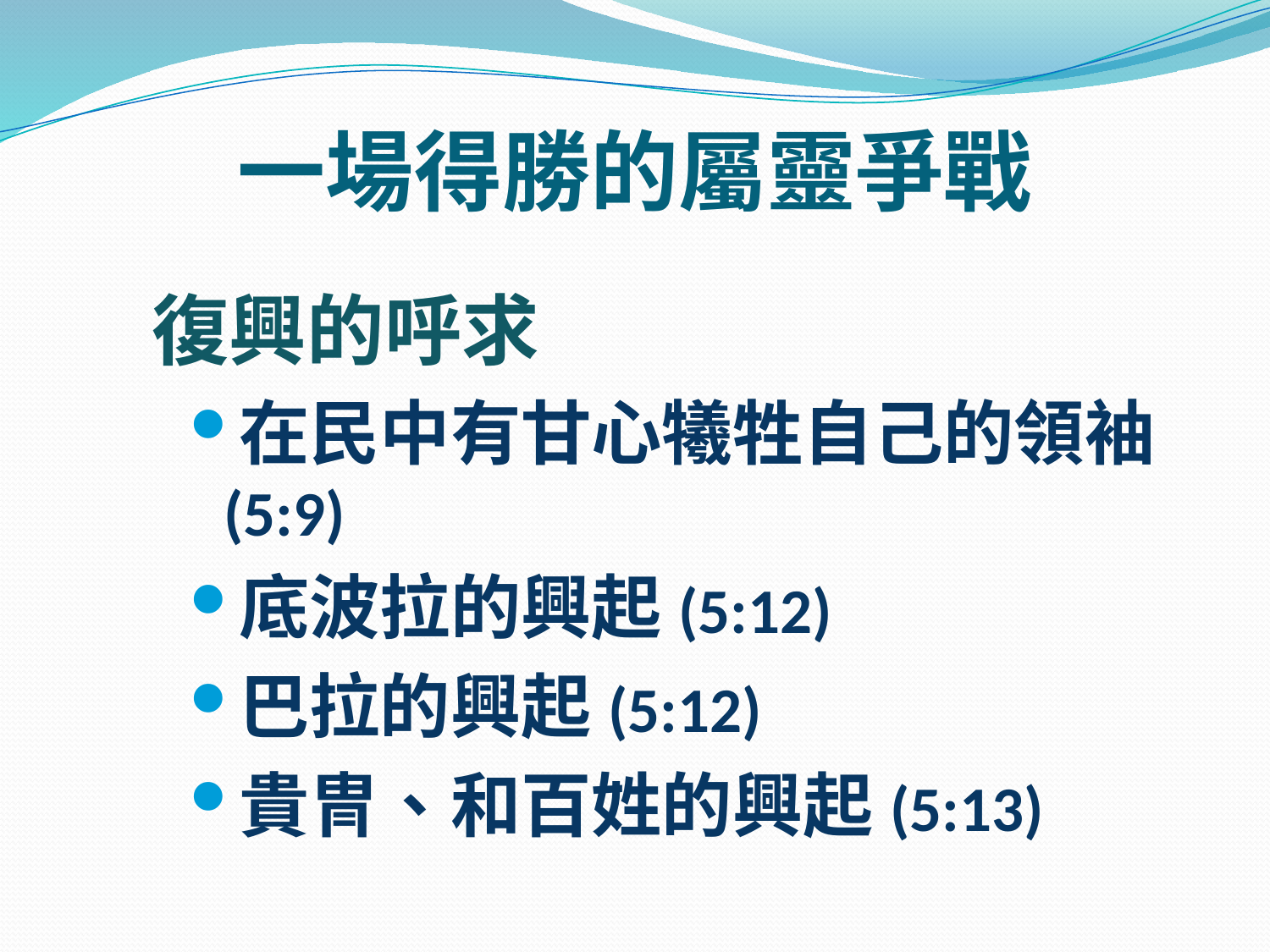

# 一場得勝的屬靈爭戰
復興的呼求
在民中有甘心犧牲自己的領袖(5:9)
底波拉的興起(5:12)
巴拉的興起(5:12)
貴冑、和百姓的興起(5:13)